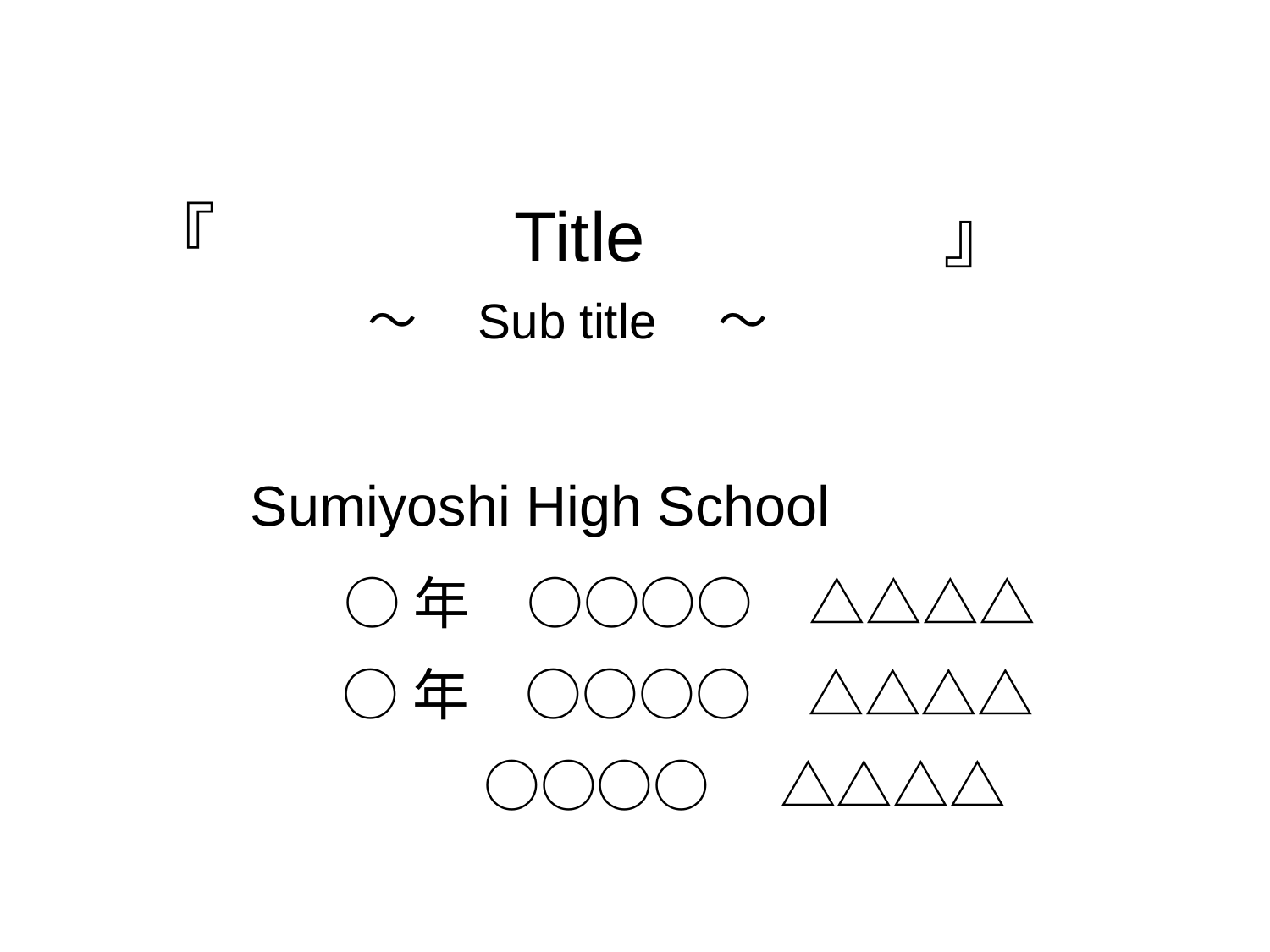

『　　　　Title　　　　』
～　Sub title　～
Sumiyoshi High School
○年　○○○○　△△△△
○年　○○○○　△△△△
○○○○　△△△△